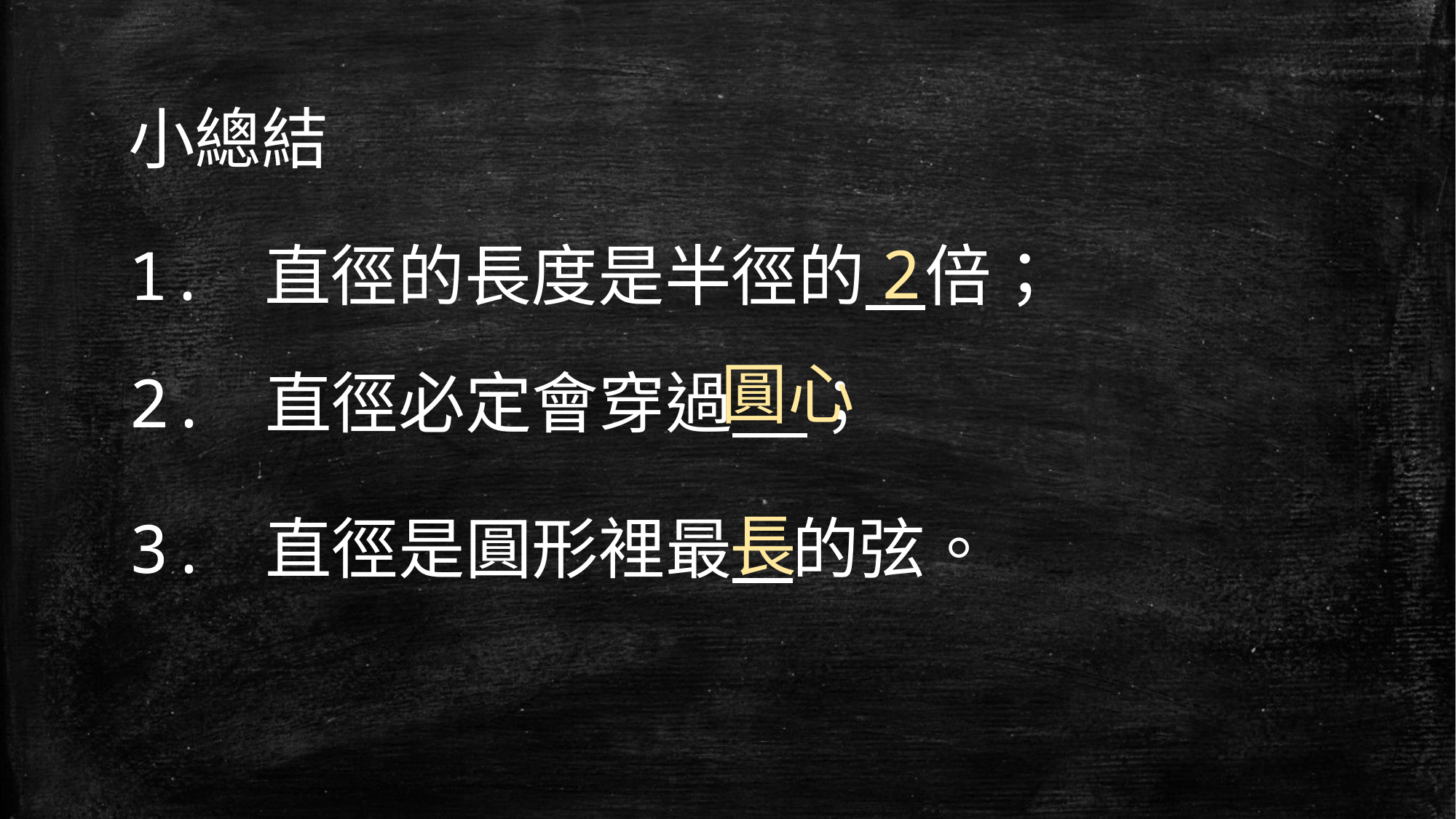

小總結
1. 直徑的長度是半徑的    倍；
2
2. 直徑必定會穿過     ；
圓心
3. 直徑是圓形裡最    的弦。
長